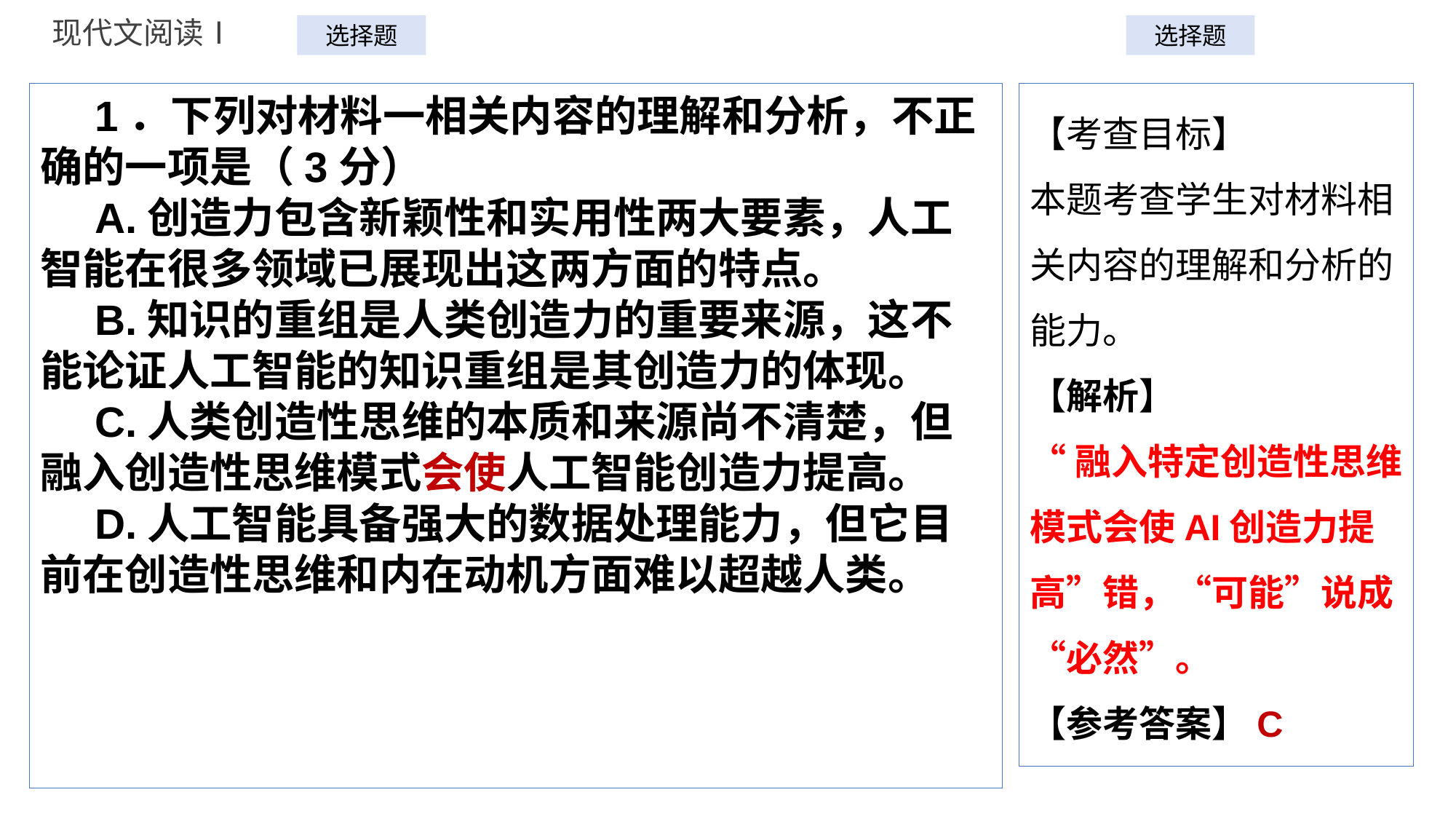

现代文阅读Ⅰ
选择题
选择题
1．下列对材料一相关内容的理解和分析，不正确的一项是（3分）
A.创造力包含新颖性和实用性两大要素，人工智能在很多领域已展现出这两方面的特点。
B.知识的重组是人类创造力的重要来源，这不能论证人工智能的知识重组是其创造力的体现。
C.人类创造性思维的本质和来源尚不清楚，但融入创造性思维模式会使人工智能创造力提高。
D.人工智能具备强大的数据处理能力，但它目前在创造性思维和内在动机方面难以超越人类。
【考查目标】
本题考查学生对材料相关内容的理解和分析的能力。
【解析】
“融入特定创造性思维模式会使AI创造力提高”错，“可能”说成“必然”。
【参考答案】C